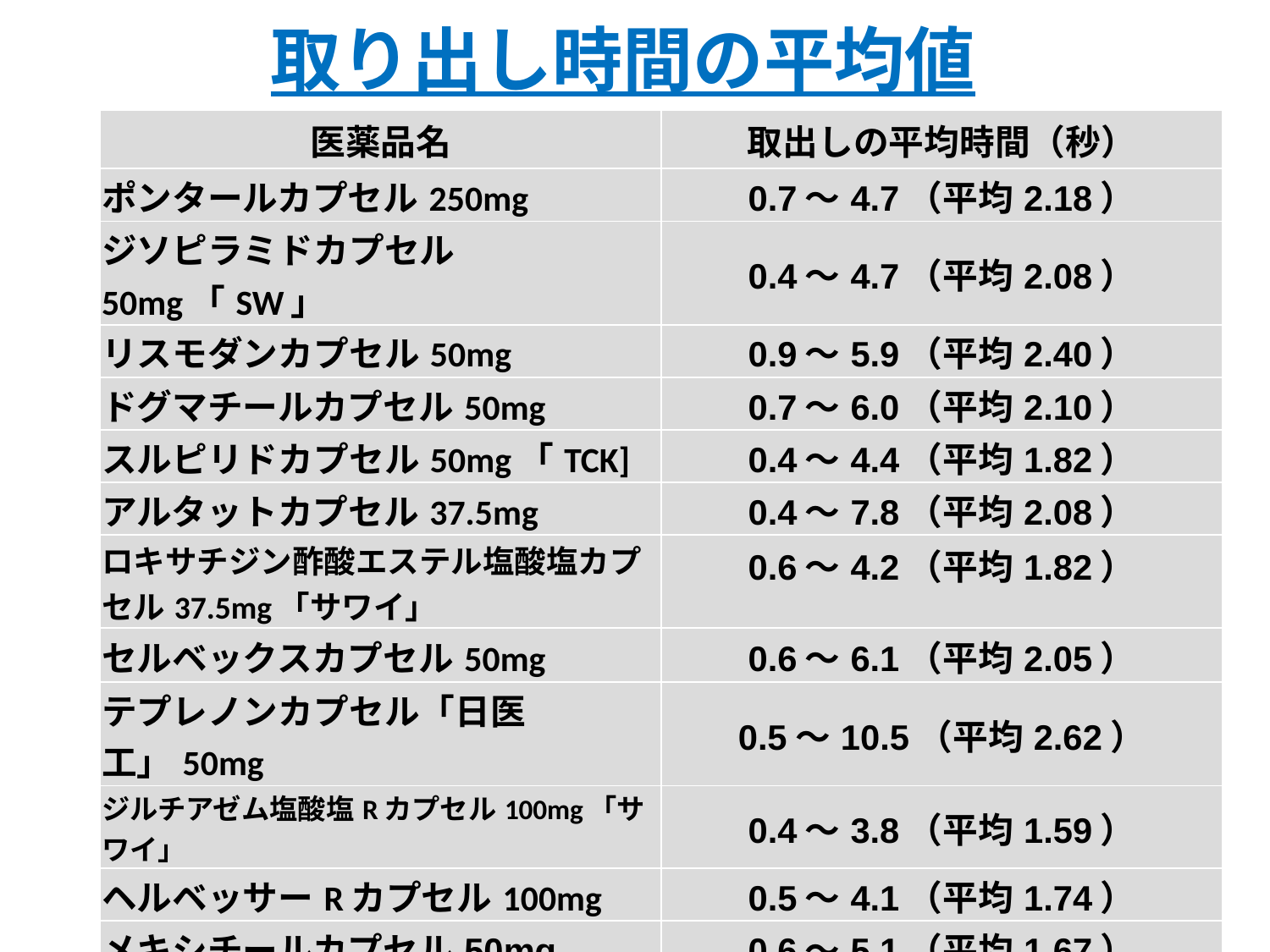

取り出し時間の平均値
| 医薬品名 | 取出しの平均時間（秒） |
| --- | --- |
| ポンタールカプセル250mg | 0.7～4.7（平均2.18） |
| ジソピラミドカプセル50mg「SW」 | 0.4～4.7（平均2.08） |
| リスモダンカプセル50mg | 0.9～5.9（平均2.40） |
| ドグマチールカプセル50mg | 0.7～6.0（平均2.10） |
| スルピリドカプセル50mg「TCK] | 0.4～4.4（平均1.82） |
| アルタットカプセル37.5mg | 0.4～7.8（平均2.08） |
| ロキサチジン酢酸エステル塩酸塩カプセル37.5mg「サワイ」 | 0.6～4.2（平均1.82） |
| セルベックスカプセル50mg | 0.6～6.1（平均2.05） |
| テプレノンカプセル「日医工」50mg | 0.5～10.5（平均2.62） |
| ジルチアゼム塩酸塩Rカプセル100mg「サワイ」 | 0.4～3.8（平均1.59） |
| ヘルベッサーRカプセル100mg | 0.5～4.1（平均1.74） |
| メキシチールカプセル50mg | 0.6～5.1（平均1.67） |
| メキシレン塩酸塩カプセル50mg「サワイ」 | 0.5～5.2（平均1.64） |